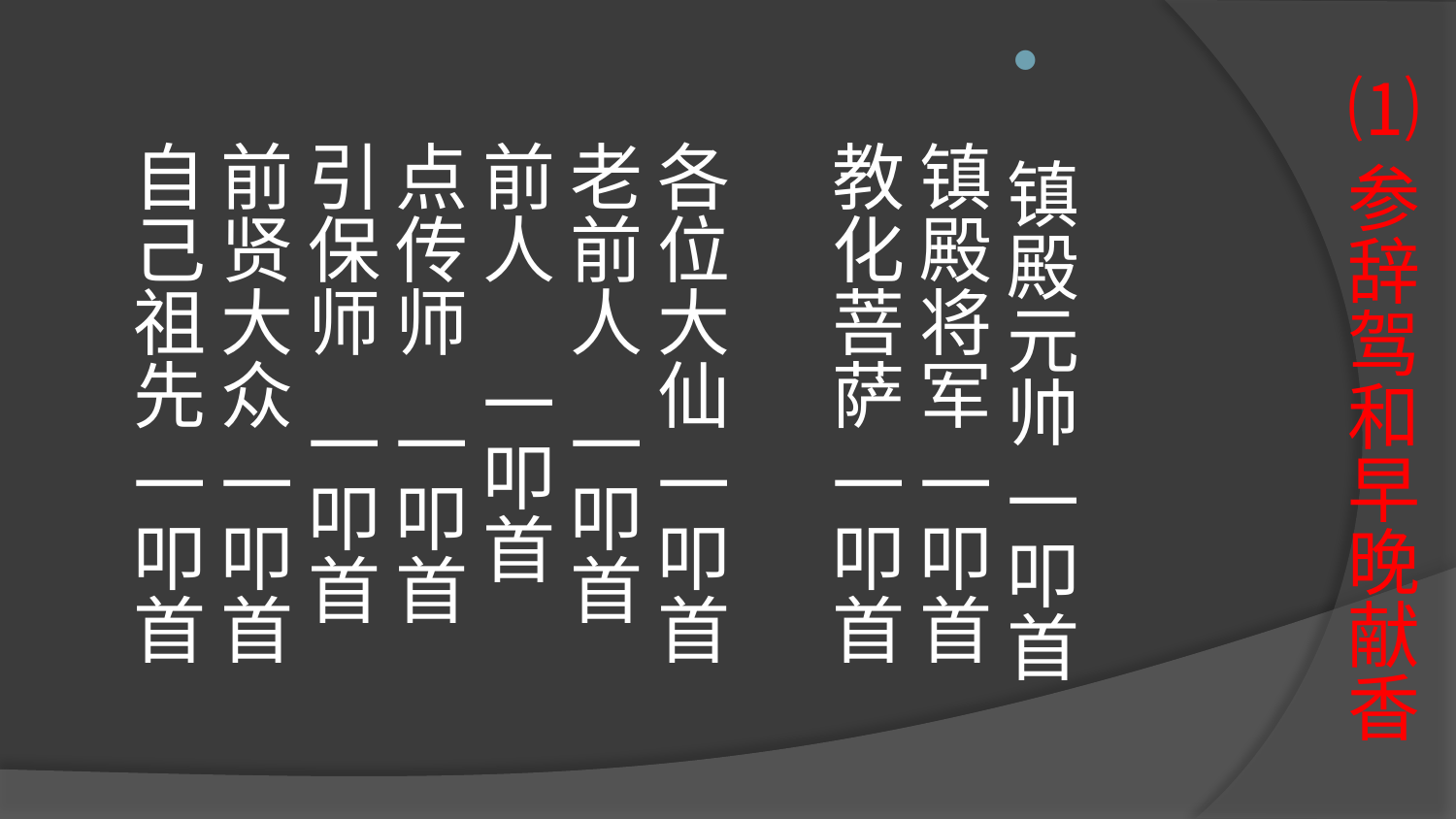

# ⑴参辞驾和早晚献香
  镇殿元帅 一叩首
  镇殿将军 一叩首
  教化菩萨 一叩首
  各位大仙 一叩首
  老前人   一叩首
  前人     一叩首
  点传师   一叩首
  引保师   一叩首
  前贤大众 一叩首
  自己祖先 一叩首